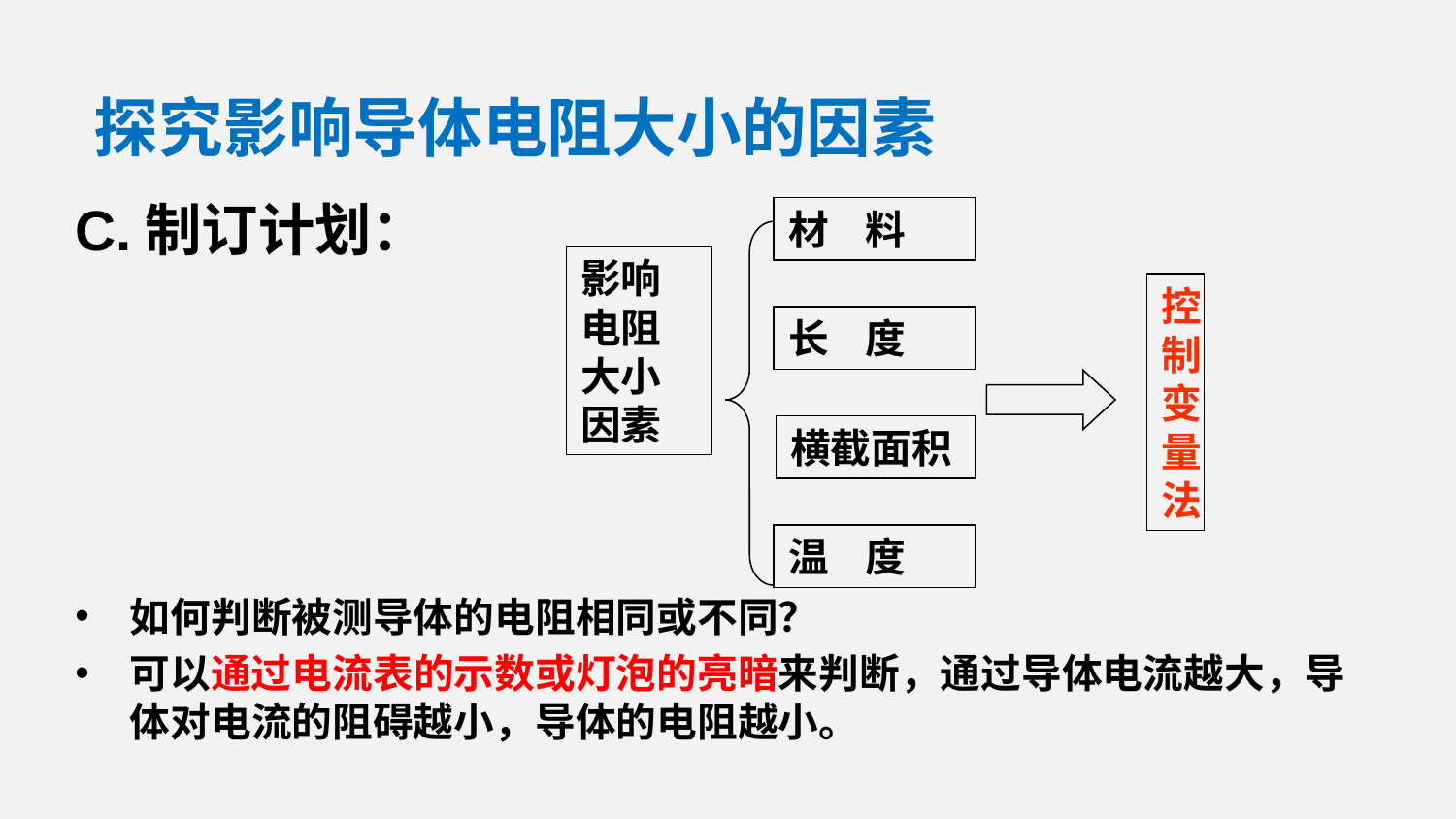

探究影响导体电阻大小的因素
C.制订计划：
材    料

影响电阻大小因素
控制变量法
长    度

横截面积
温    度
如何判断被测导体的电阻相同或不同？
可以通过电流表的示数或灯泡的亮暗来判断，通过导体电流越大，导体对电流的阻碍越小，导体的电阻越小。